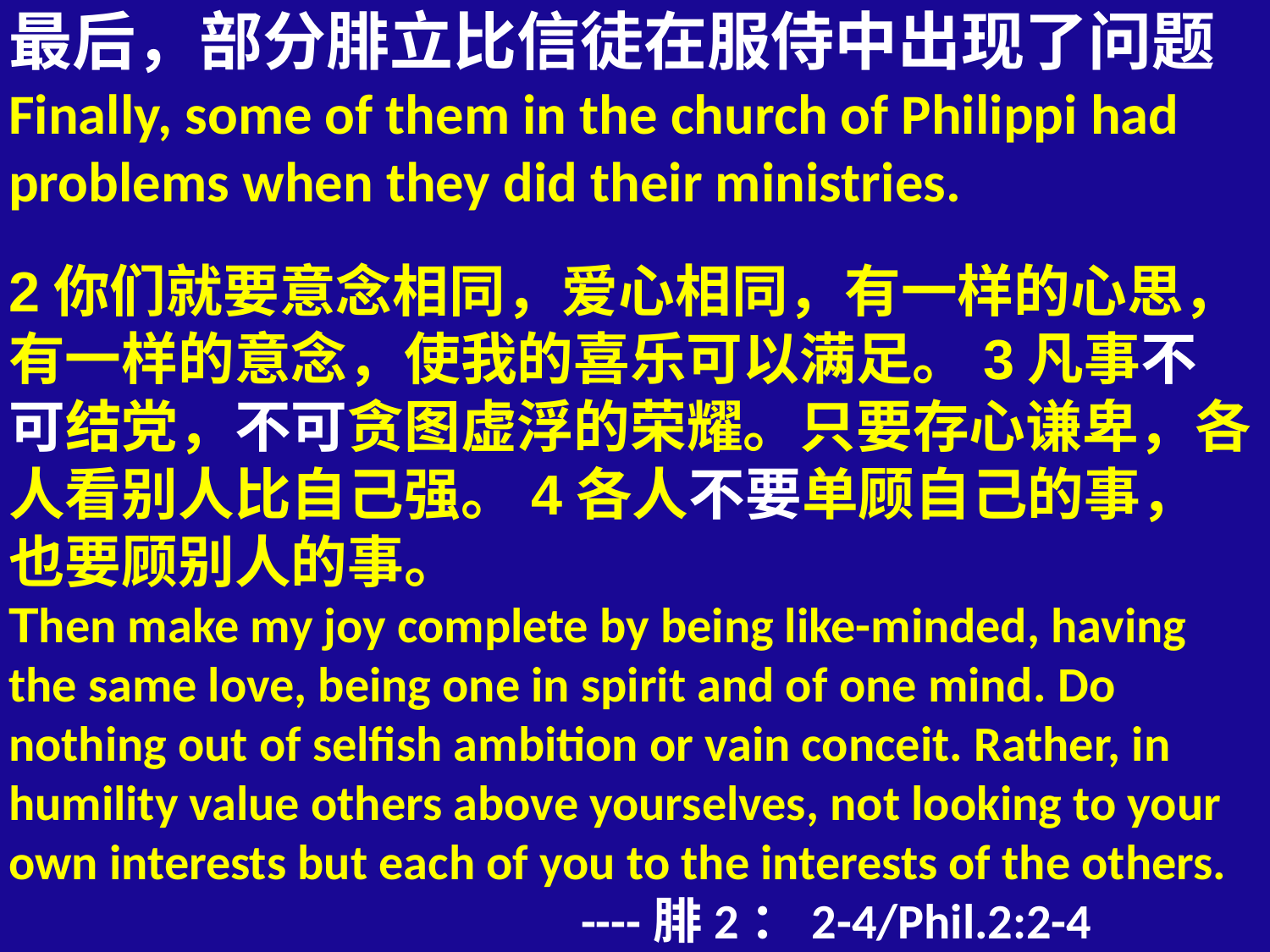

# 最后，部分腓立比信徒在服侍中出现了问题 Finally, some of them in the church of Philippi had problems when they did their ministries. 2你们就要意念相同，爱心相同，有一样的心思，有一样的意念，使我的喜乐可以满足。3凡事不可结党，不可贪图虚浮的荣耀。只要存心谦卑，各人看别人比自己强。4各人不要单顾自己的事，也要顾别人的事。 Then make my joy complete by being like-minded, having the same love, being one in spirit and of one mind. Do nothing out of selfish ambition or vain conceit. Rather, in humility value others above yourselves, not looking to your own interests but each of you to the interests of the others. ----腓2：2-4/Phil.2:2-4